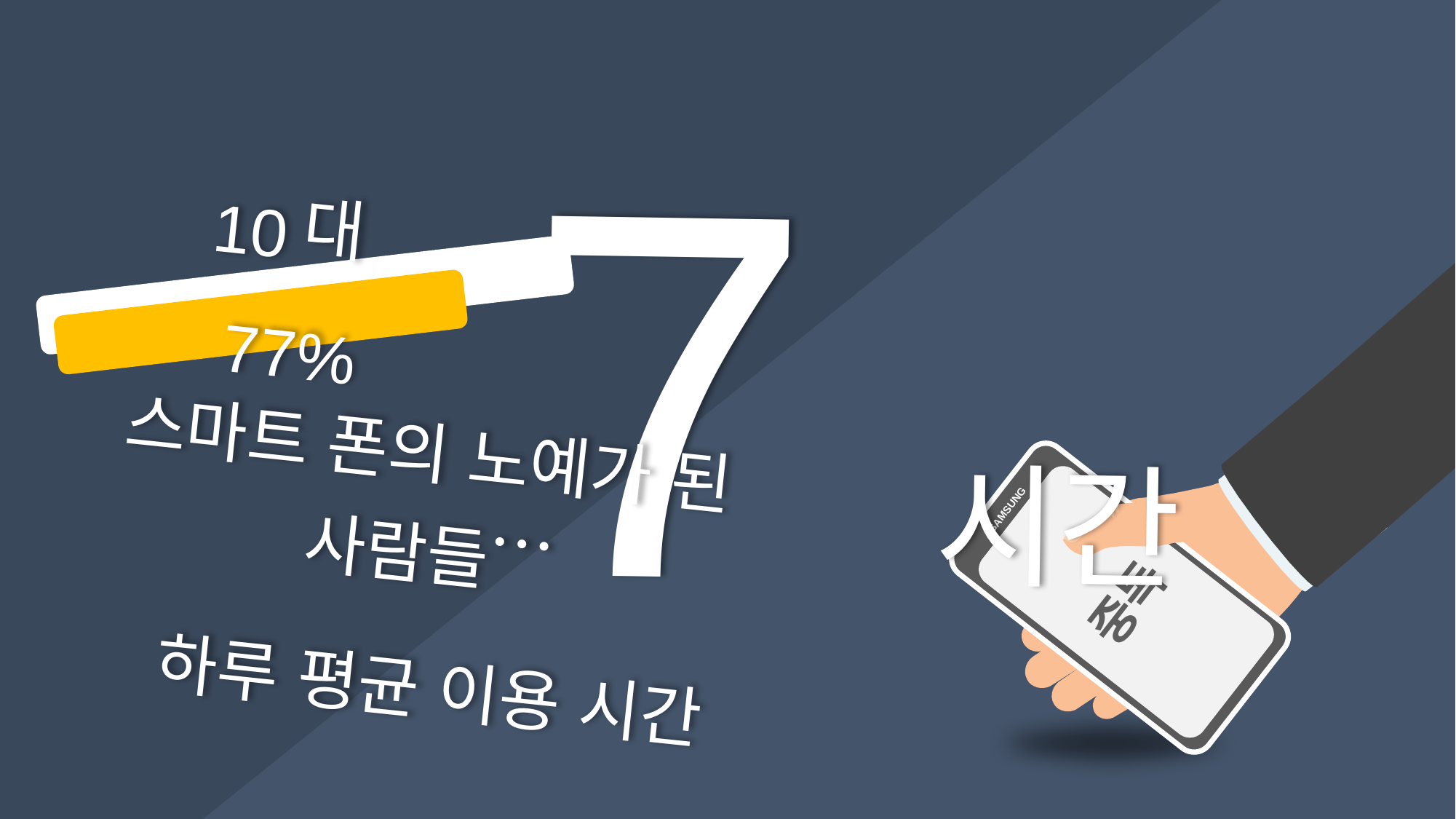

7시간
10대 77%

스마트 폰의 노예가 된 사람들…
하루 평균 이용 시간

SAMSUNG
중독